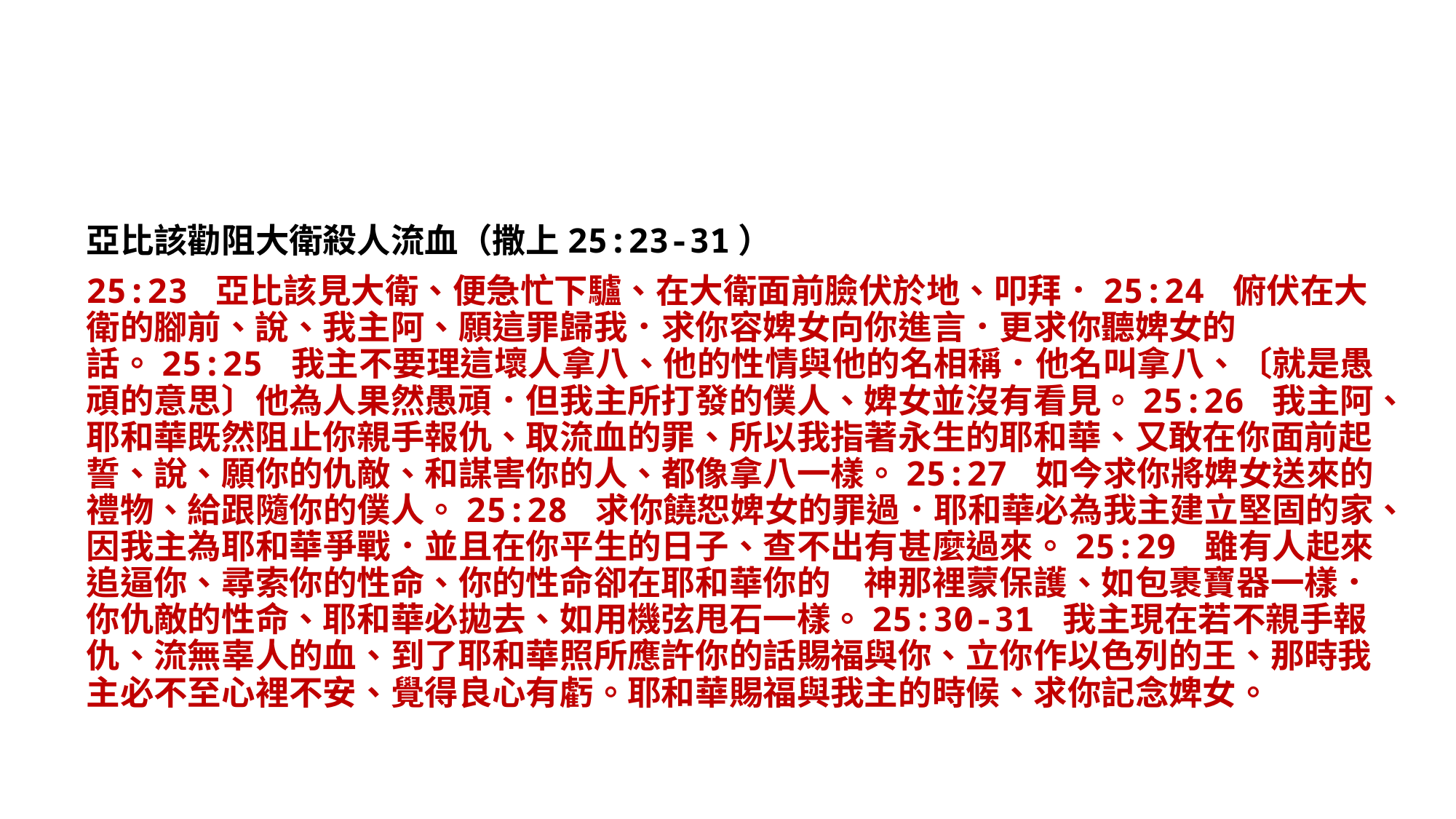

亞比該勸阻大衛殺人流血（撒上25:23-31）
25:23 亞比該見大衛、便急忙下驢、在大衛面前臉伏於地、叩拜．25:24 俯伏在大衛的腳前、說、我主阿、願這罪歸我．求你容婢女向你進言．更求你聽婢女的話。25:25 我主不要理這壞人拿八、他的性情與他的名相稱．他名叫拿八、〔就是愚頑的意思〕他為人果然愚頑．但我主所打發的僕人、婢女並沒有看見。25:26 我主阿、耶和華既然阻止你親手報仇、取流血的罪、所以我指著永生的耶和華、又敢在你面前起誓、說、願你的仇敵、和謀害你的人、都像拿八一樣。25:27 如今求你將婢女送來的禮物、給跟隨你的僕人。25:28 求你饒恕婢女的罪過．耶和華必為我主建立堅固的家、因我主為耶和華爭戰．並且在你平生的日子、查不出有甚麼過來。25:29 雖有人起來追逼你、尋索你的性命、你的性命卻在耶和華你的　神那裡蒙保護、如包裹寶器一樣．你仇敵的性命、耶和華必拋去、如用機弦甩石一樣。25:30-31 我主現在若不親手報仇、流無辜人的血、到了耶和華照所應許你的話賜福與你、立你作以色列的王、那時我主必不至心裡不安、覺得良心有虧。耶和華賜福與我主的時候、求你記念婢女。